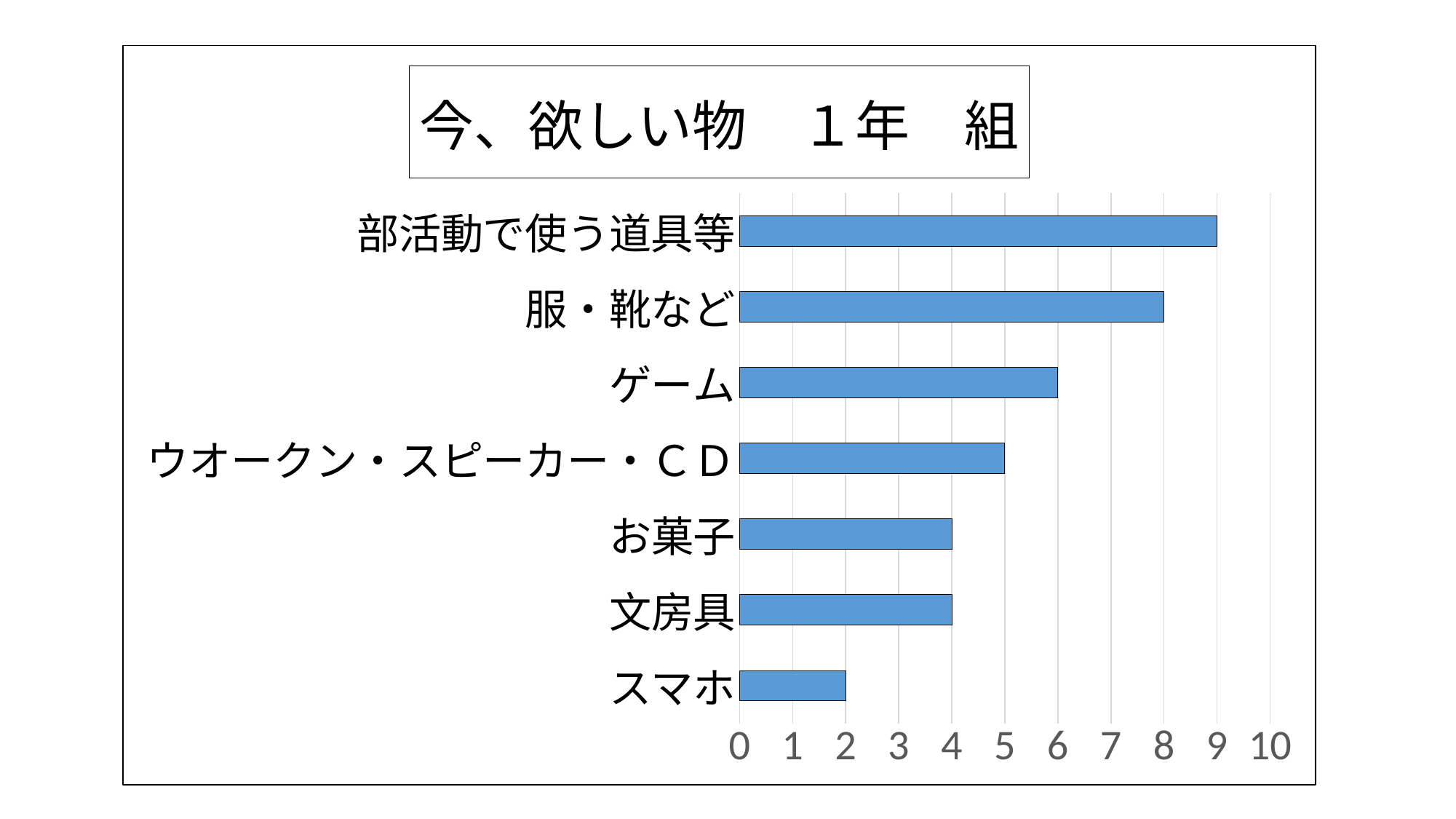

### Chart: 今、欲しい物　１年　組

| Category |  |
|---|---|
| スマホ | 2.0 |
| 文房具 | 4.0 |
| お菓子 | 4.0 |
| ウオークン・スピーカー・ＣＤ | 5.0 |
| ゲーム | 6.0 |
| 服・靴など | 8.0 |
| 部活動で使う道具等 | 9.0 |